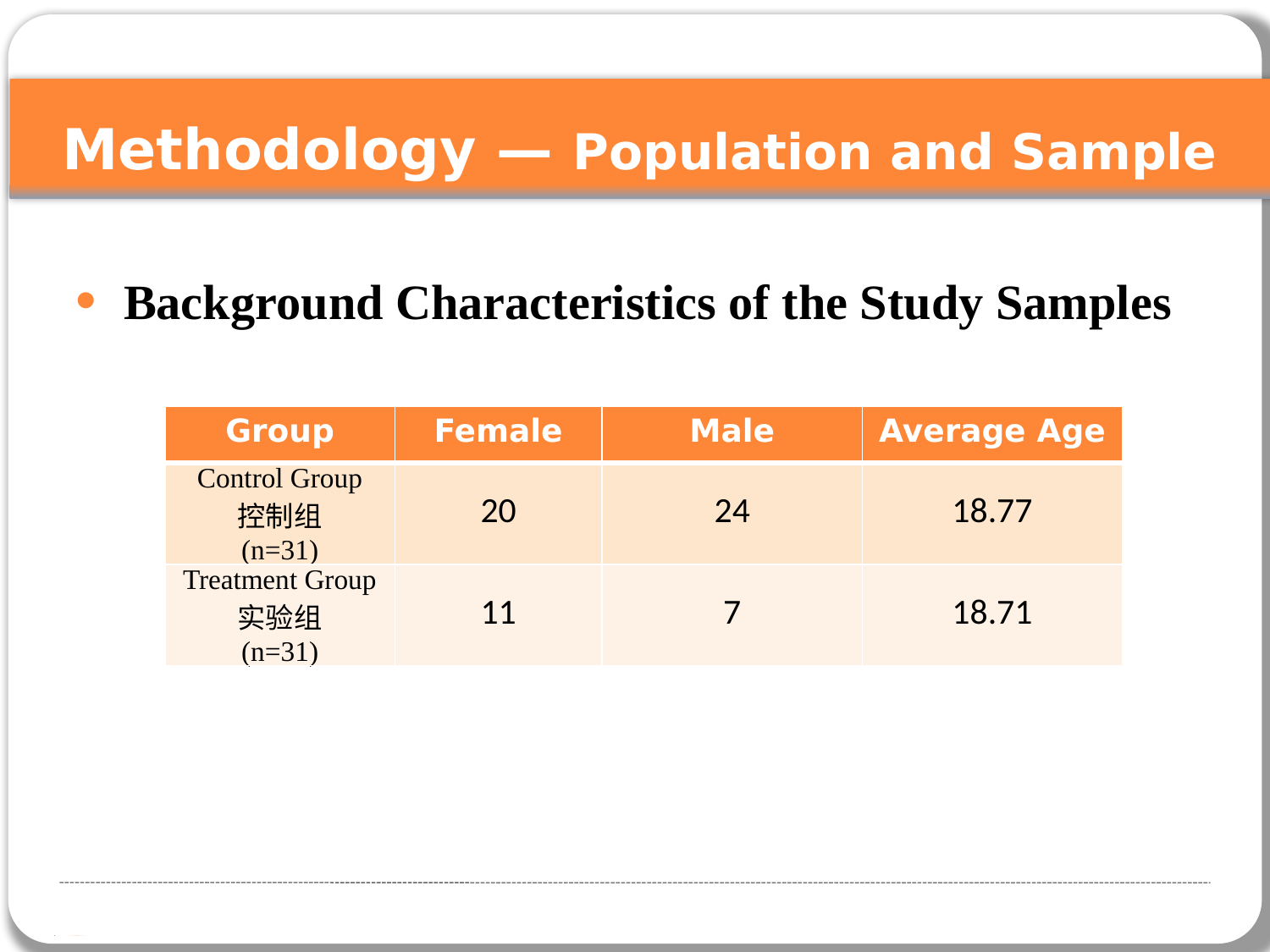

Methodology — Population and Sample

Background Characteristics of the Study Samples

| Group | Female | Male | Average Age |
| --- | --- | --- | --- |
| Control Group 控制组 (n=31) | 20 | 24 | 18.77 |
| Treatment Group 实验组 (n=31) | 11 | 7 | 18.71 |